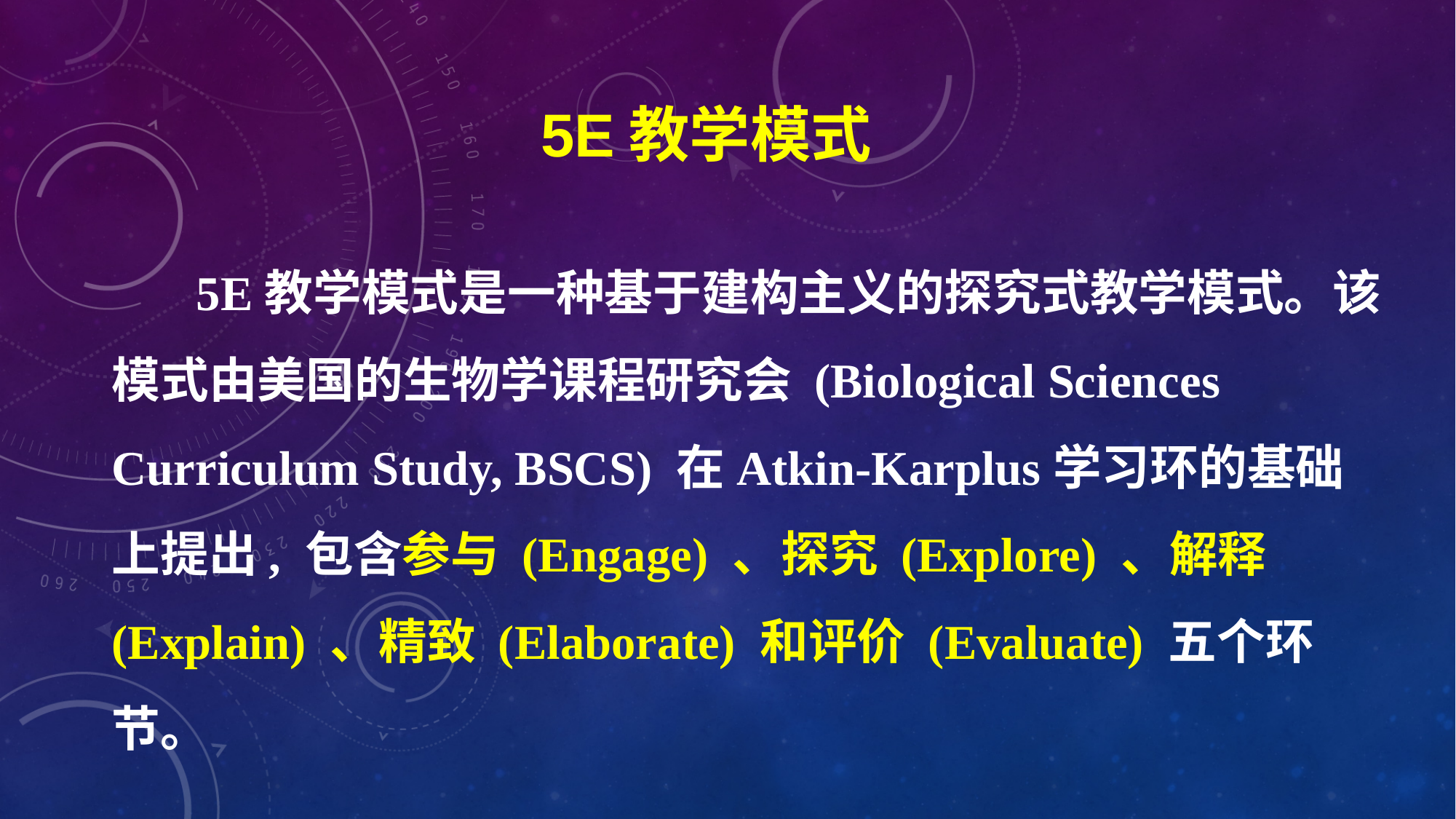

5E教学模式
        5E教学模式是一种基于建构主义的探究式教学模式。该模式由美国的生物学课程研究会 (Biological Sciences Curriculum Study, BSCS) 在Atkin-Karplus学习环的基础上提出, 包含参与 (Engage) 、探究 (Explore) 、解释 (Explain) 、精致 (Elaborate) 和评价 (Evaluate) 五个环节。